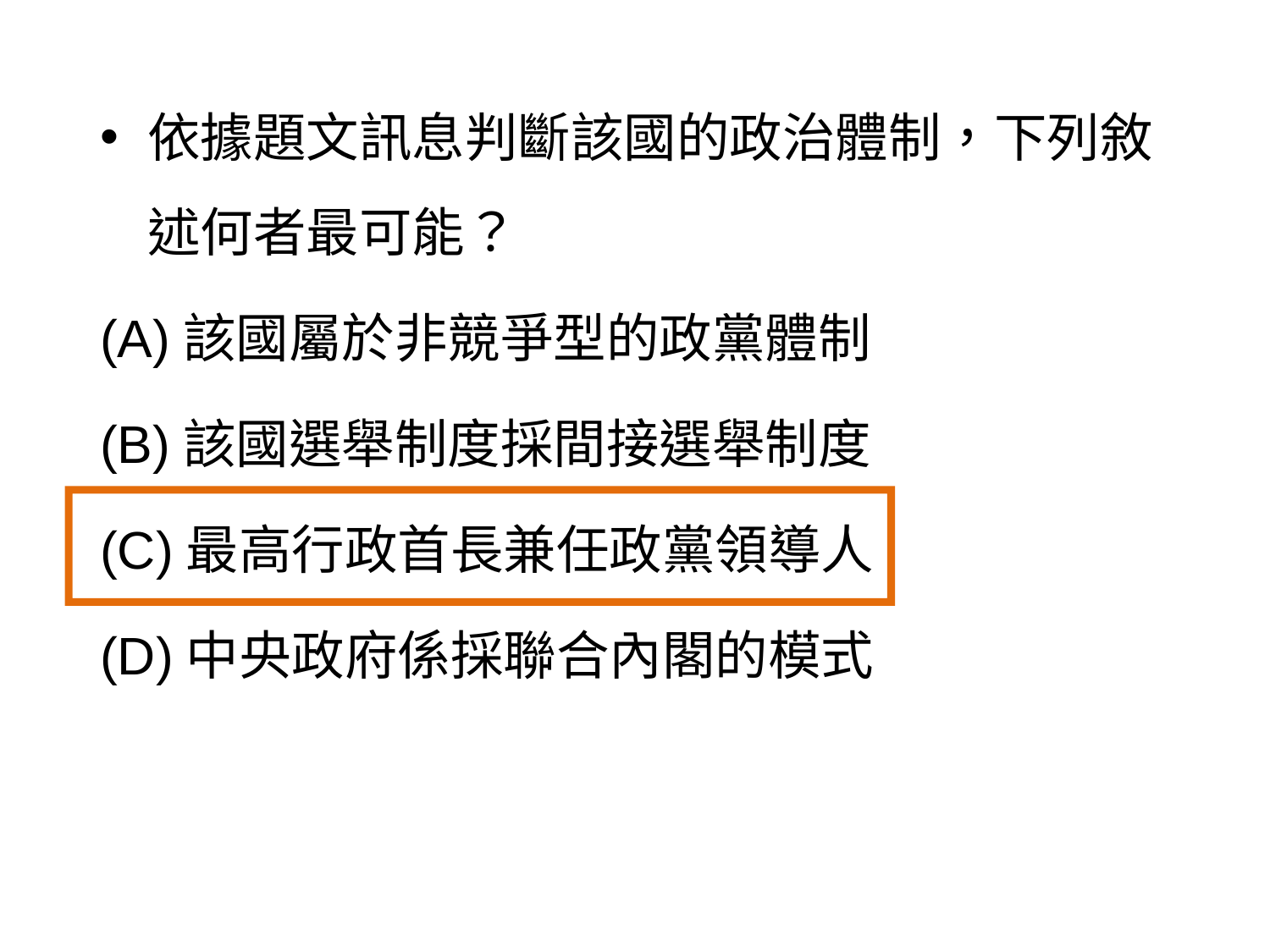

依據題文訊息判斷該國的政治體制，下列敘述何者最可能？
(A)該國屬於非競爭型的政黨體制
(B)該國選舉制度採間接選舉制度
(C)最高行政首長兼任政黨領導人
(D)中央政府係採聯合內閣的模式